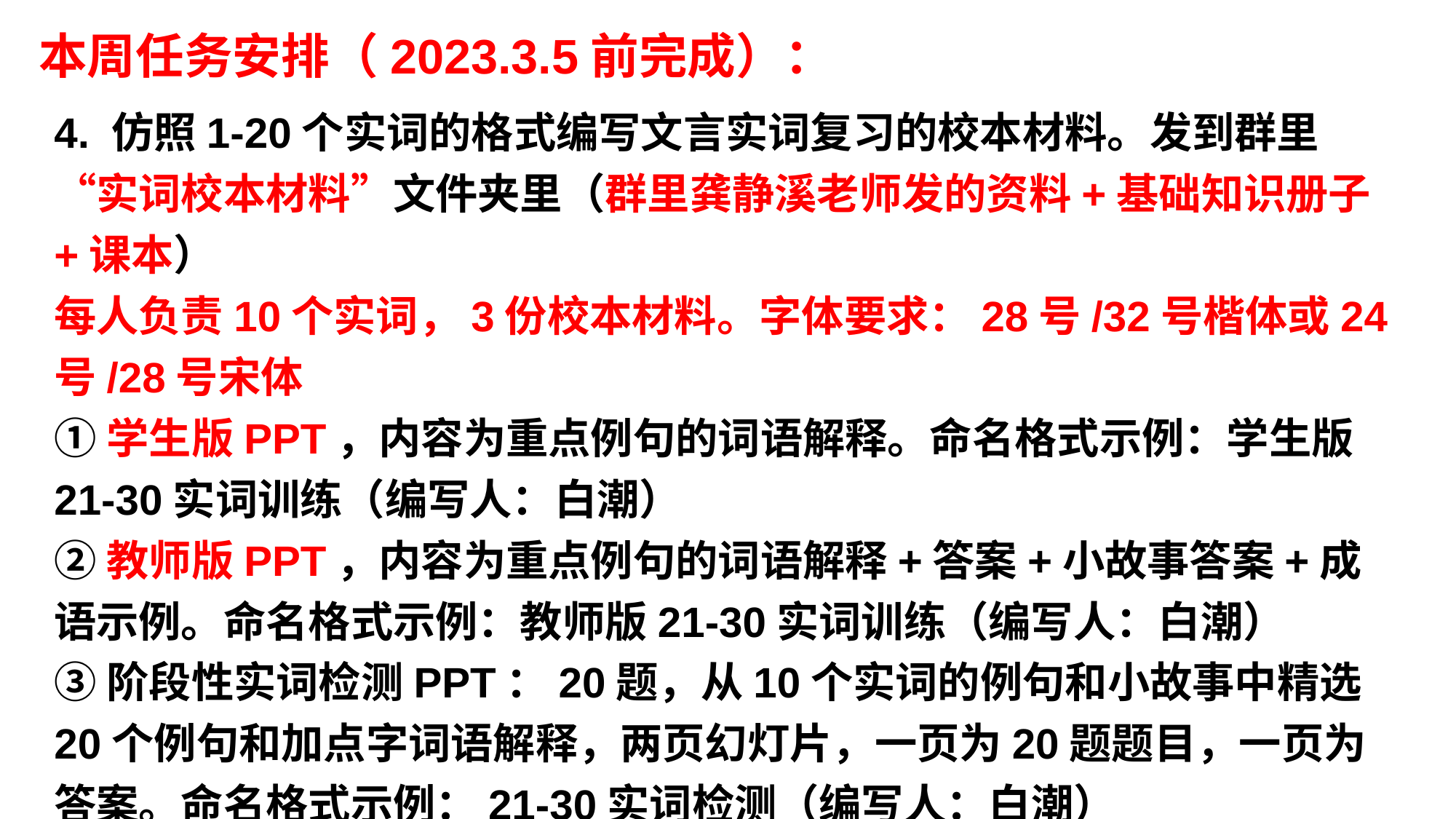

本周任务安排（2023.3.5前完成）：
4. 仿照1-20个实词的格式编写文言实词复习的校本材料。发到群里“实词校本材料”文件夹里（群里龚静溪老师发的资料+基础知识册子+课本）
每人负责10个实词，3份校本材料。字体要求：28号/32号楷体或24号/28号宋体
①学生版PPT，内容为重点例句的词语解释。命名格式示例：学生版21-30实词训练（编写人：白潮）②教师版PPT，内容为重点例句的词语解释+答案+小故事答案+成语示例。命名格式示例：教师版21-30实词训练（编写人：白潮）③阶段性实词检测PPT：20题，从10个实词的例句和小故事中精选20个例句和加点字词语解释，两页幻灯片，一页为20题题目，一页为答案。命名格式示例：21-30实词检测（编写人：白潮）
分工如下：